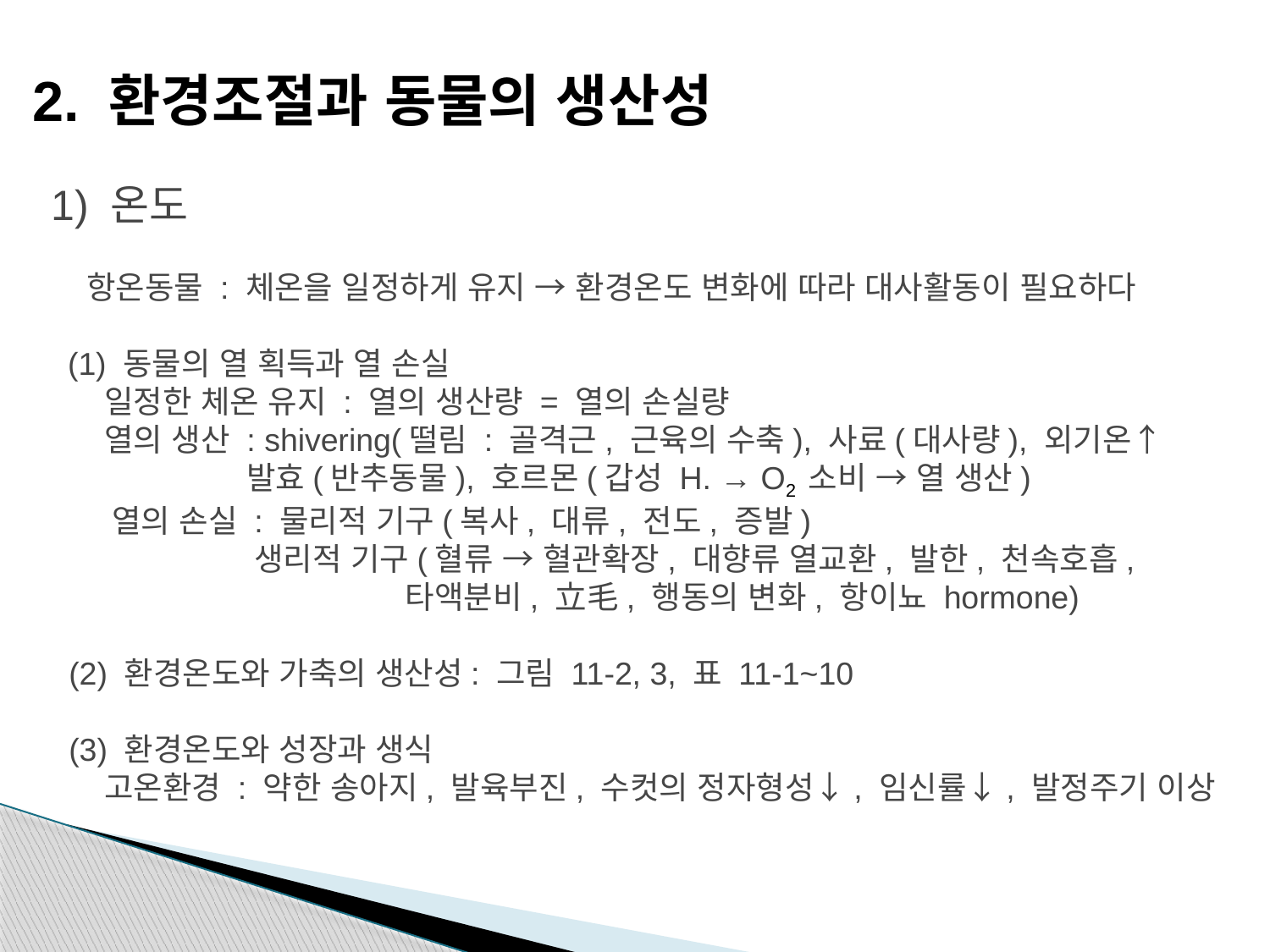

# 2. 환경조절과 동물의 생산성

1) 온도
    항온동물 : 체온을 일정하게 유지 → 환경온도 변화에 따라 대사활동이 필요하다
 (1) 동물의 열 획득과 열 손실
      일정한 체온 유지 : 열의 생산량 = 열의 손실량
      열의 생산 : shivering(떨림 : 골격근, 근육의 수축), 사료(대사량), 외기온↑
                      발효(반추동물), 호르몬(갑성 H. → O2 소비 → 열 생산)
      열의 손실 : 물리적 기구(복사, 대류, 전도, 증발)
                      생리적 기구(혈류 → 혈관확장, 대향류 열교환, 발한, 천속호흡,
                                       타액분비, 立毛, 행동의 변화, 항이뇨 hormone)
  (2) 환경온도와 가축의 생산성: 그림 11-2, 3, 표 11-1~10
  (3) 환경온도와 성장과 생식
      고온환경 : 약한 송아지, 발육부진, 수컷의 정자형성↓, 임신률↓, 발정주기 이상